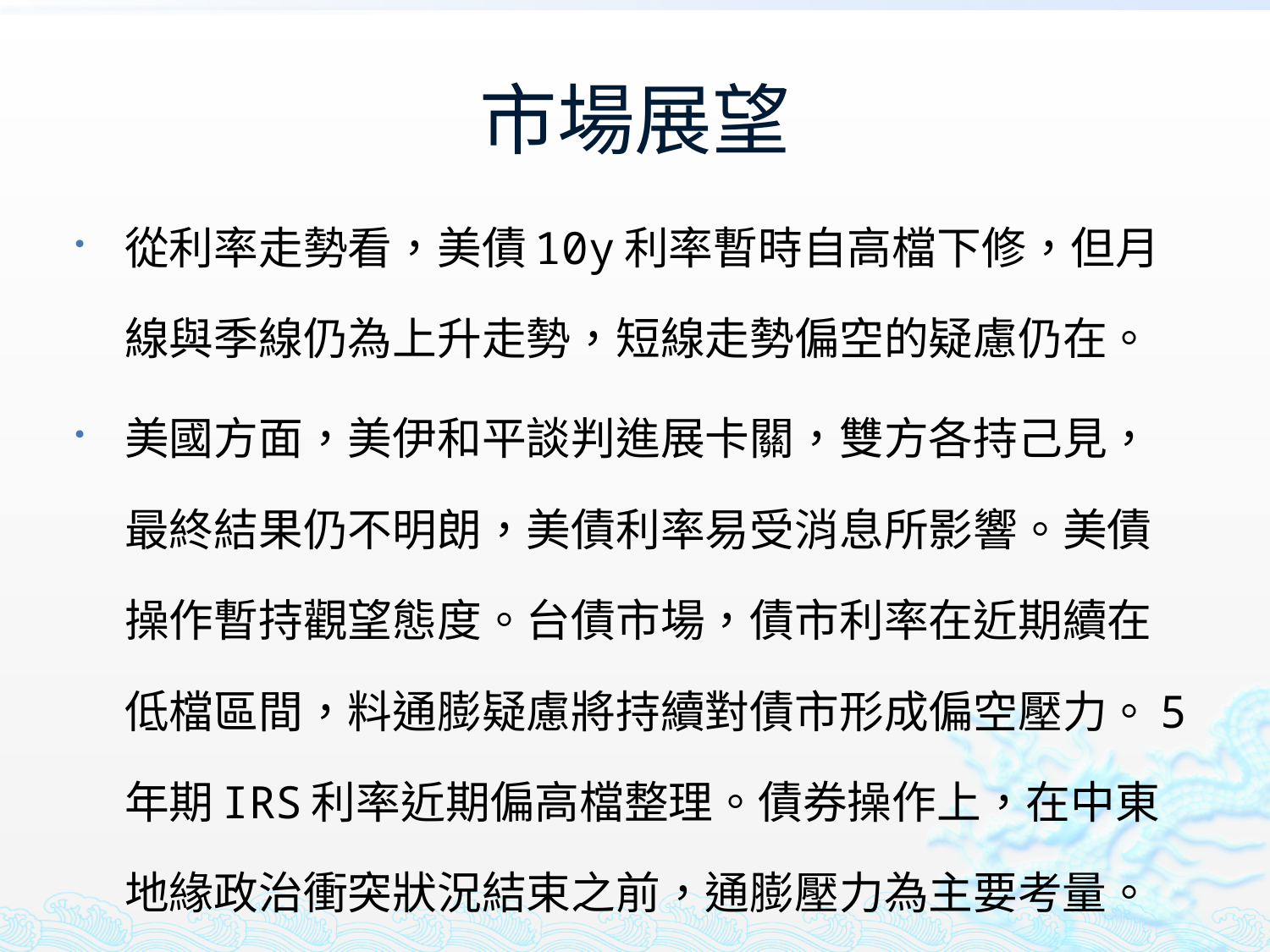

# 市場展望
從利率走勢看，美債10y利率暫時自高檔下修，但月線與季線仍為上升走勢，短線走勢偏空的疑慮仍在。
美國方面，美伊和平談判進展卡關，雙方各持己見，最終結果仍不明朗，美債利率易受消息所影響。美債操作暫持觀望態度。台債市場，債市利率在近期續在低檔區間，料通膨疑慮將持續對債市形成偏空壓力。5年期IRS利率近期偏高檔整理。債券操作上，在中東地緣政治衝突狀況結束之前，通膨壓力為主要考量。